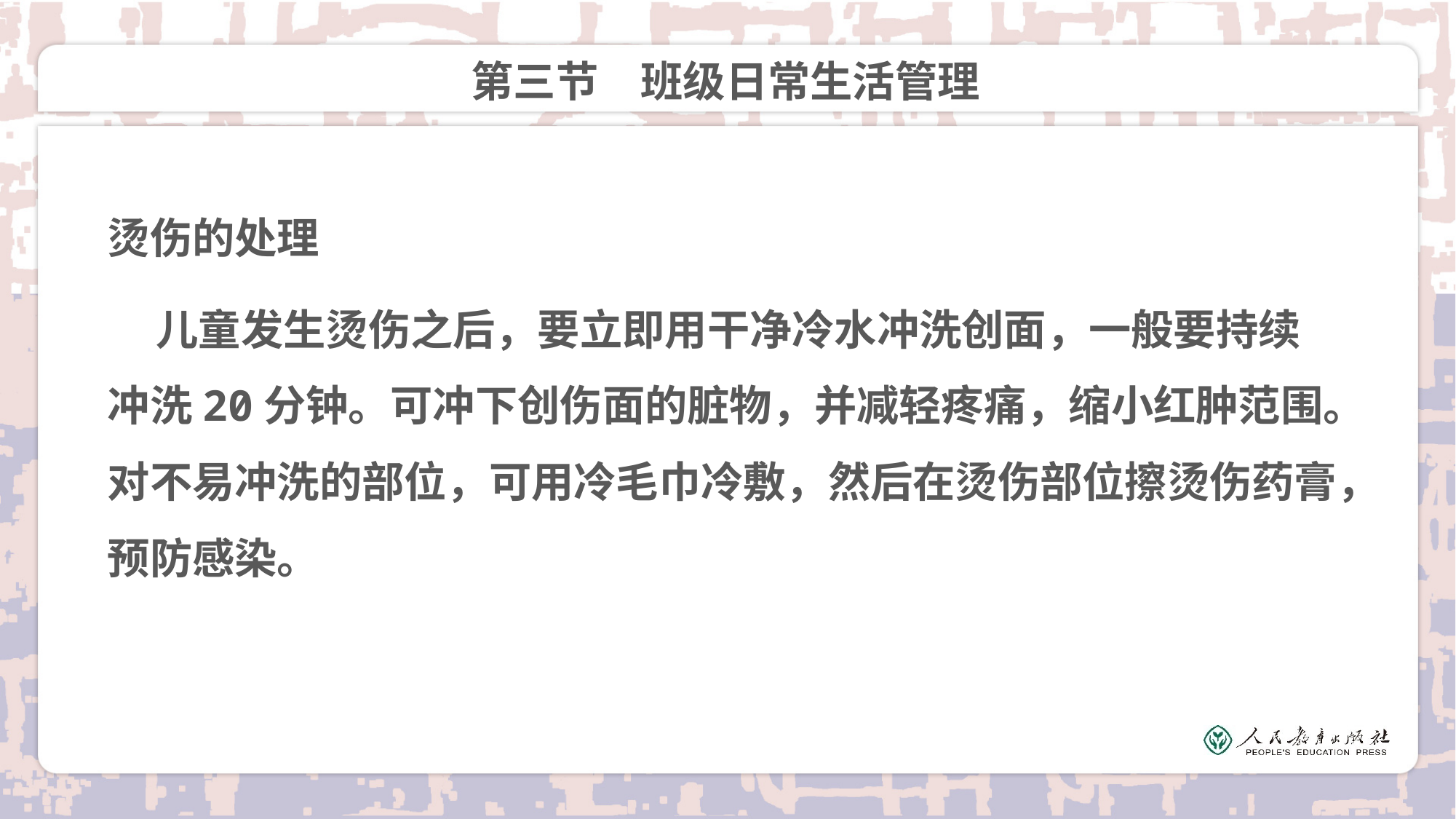

# 第三节　班级日常生活管理
烫伤的处理
    儿童发生烫伤之后，要立即用干净冷水冲洗创面，一般要持续冲洗20分钟。可冲下创伤面的脏物，并减轻疼痛，缩小红肿范围。对不易冲洗的部位，可用冷毛巾冷敷，然后在烫伤部位擦烫伤药膏，预防感染。